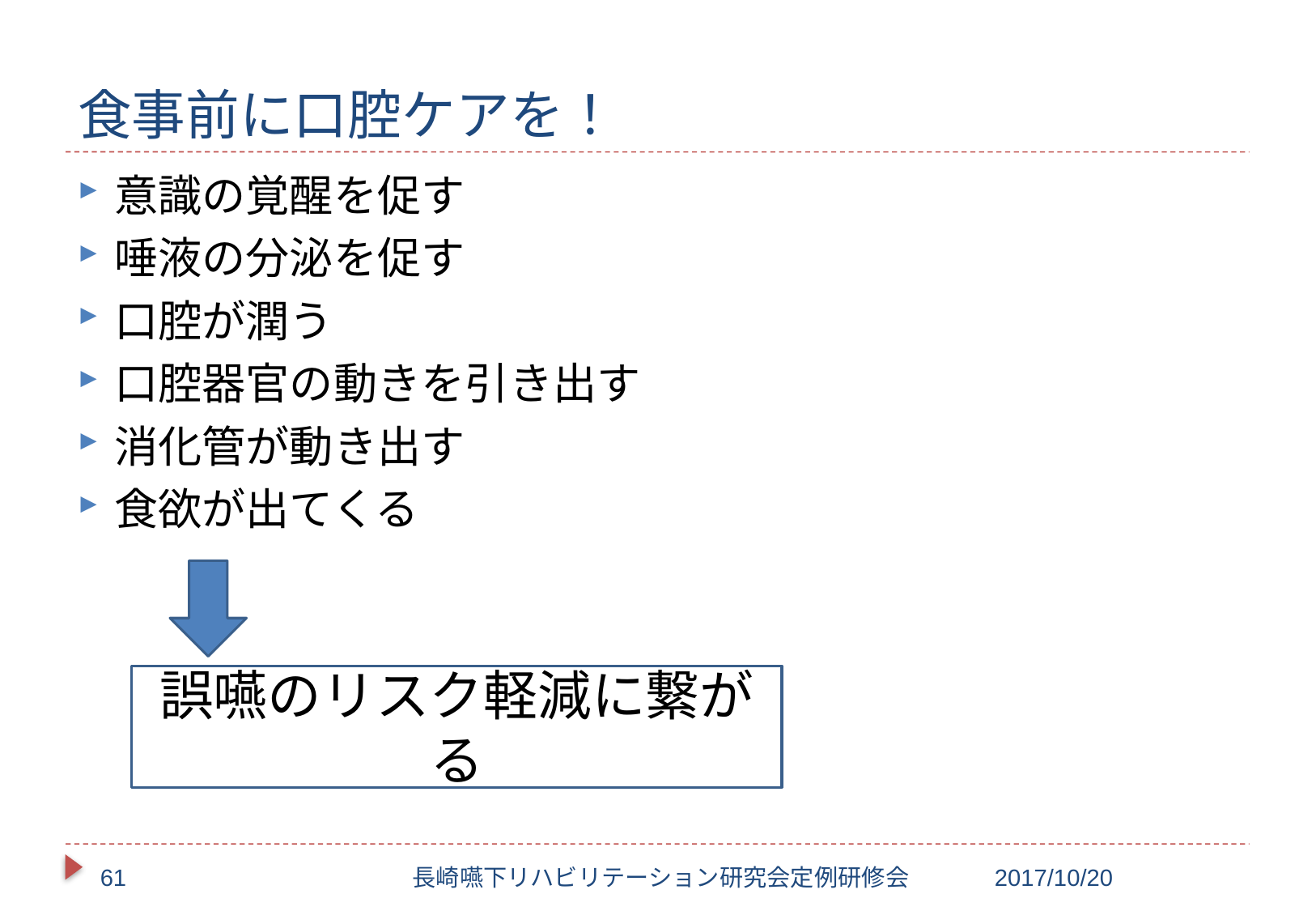

# 食事前に口腔ケアを！
意識の覚醒を促す
唾液の分泌を促す
口腔が潤う
口腔器官の動きを引き出す
消化管が動き出す
食欲が出てくる

誤嚥のリスク軽減に繋がる
61
長崎嚥下リハビリテーション研究会定例研修会
2017/10/20